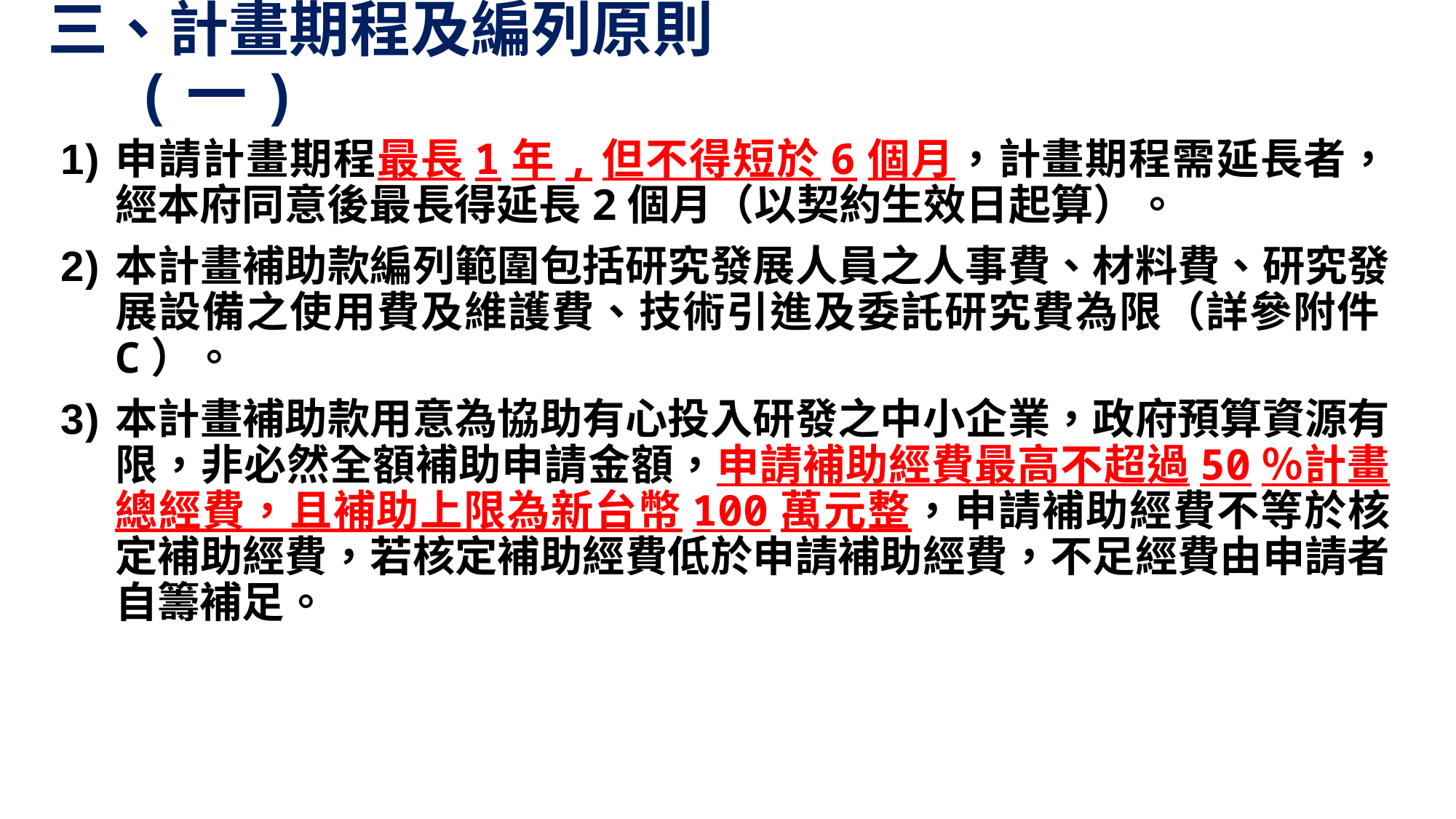

# 三、計畫期程及編列原則(一)
申請計畫期程最長1年,但不得短於6個月，計畫期程需延長者，經本府同意後最長得延長2個月（以契約生效日起算）。
本計畫補助款編列範圍包括研究發展人員之人事費、材料費、研究發展設備之使用費及維護費、技術引進及委託研究費為限（詳參附件C）。
本計畫補助款用意為協助有心投入研發之中小企業，政府預算資源有限，非必然全額補助申請金額，申請補助經費最高不超過50％計畫總經費，且補助上限為新台幣100萬元整，申請補助經費不等於核定補助經費，若核定補助經費低於申請補助經費，不足經費由申請者自籌補足。